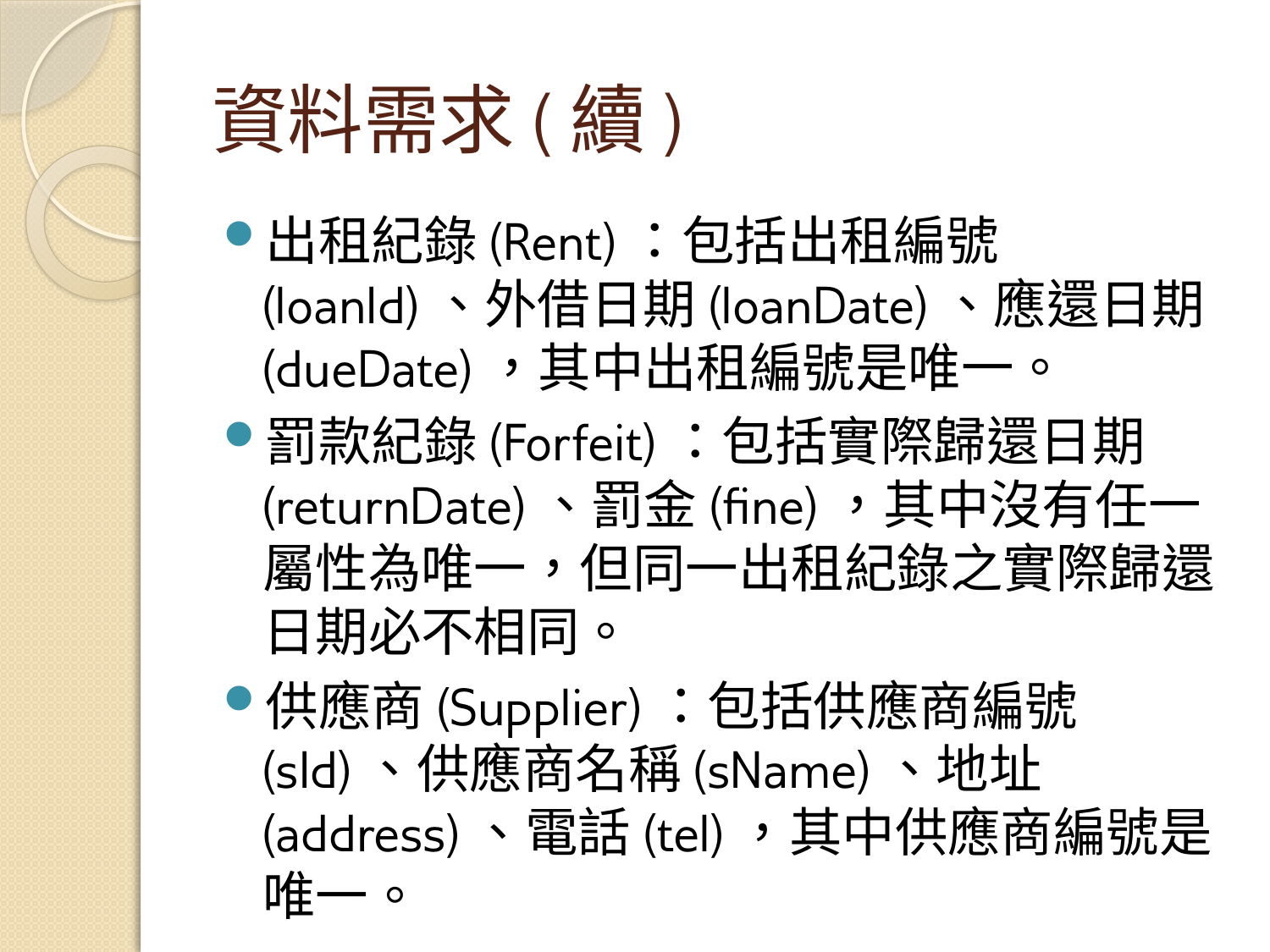

# 資料需求(續)
出租紀錄(Rent)：包括出租編號(loanId)、外借日期(loanDate)、應還日期(dueDate)，其中出租編號是唯一。
罰款紀錄(Forfeit)：包括實際歸還日期(returnDate)、罰金(fine)，其中沒有任一屬性為唯一，但同一出租紀錄之實際歸還日期必不相同。
供應商(Supplier)：包括供應商編號(sId)、供應商名稱(sName)、地址(address)、電話(tel)，其中供應商編號是唯一。